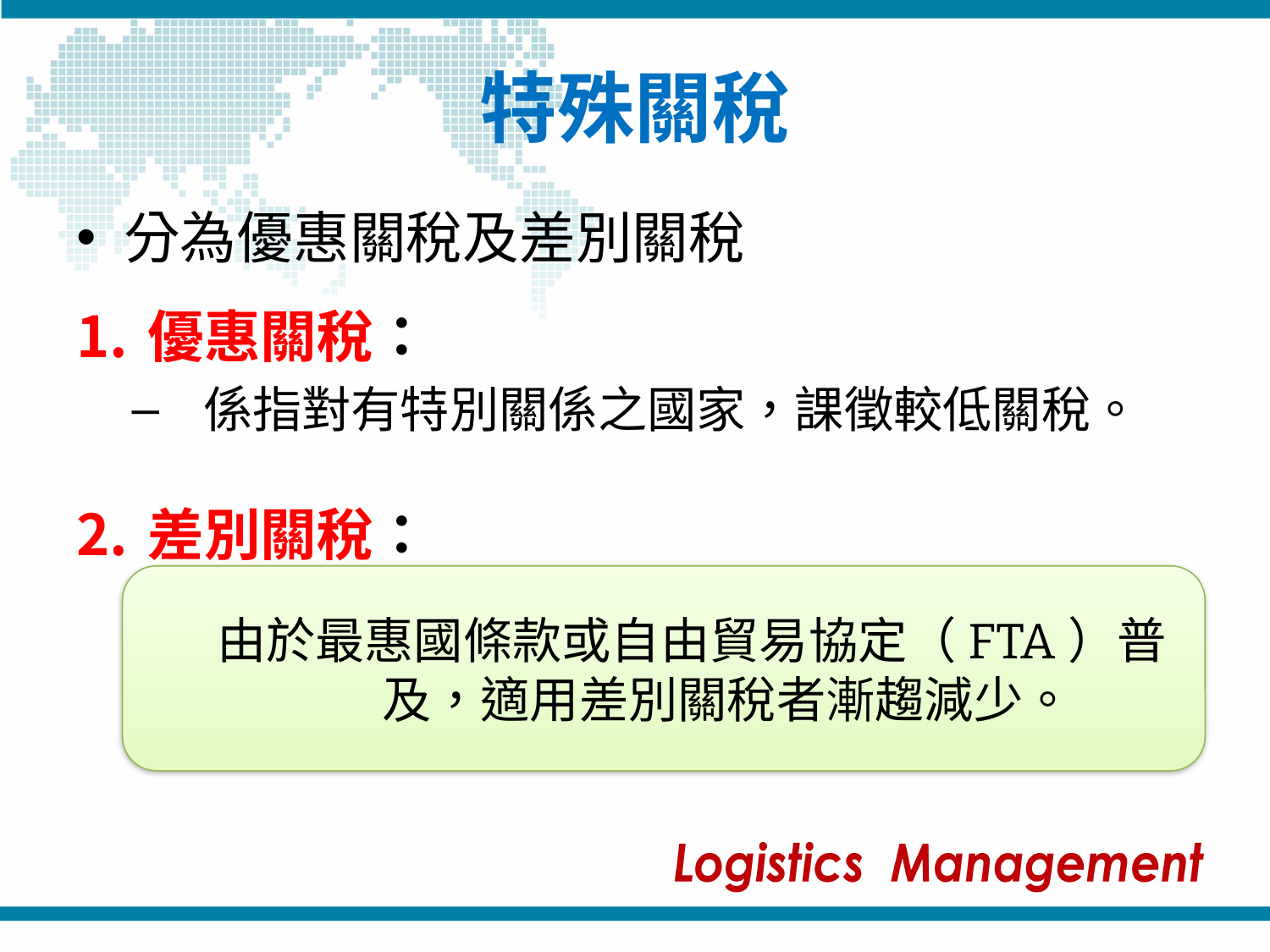

# 特殊關稅
分為優惠關稅及差別關稅

優惠關稅：
係指對有特別關係之國家，課徵較低關稅。

差別關稅：
報復關稅：對本國之輸出貨物給予不利差別待遇之國家，對於來自這些國家所進口之貨品，我國加以報復而課徵較高的關稅。
由於最惠國條款或自由貿易協定（FTA）普及，適用差別關稅者漸趨減少。